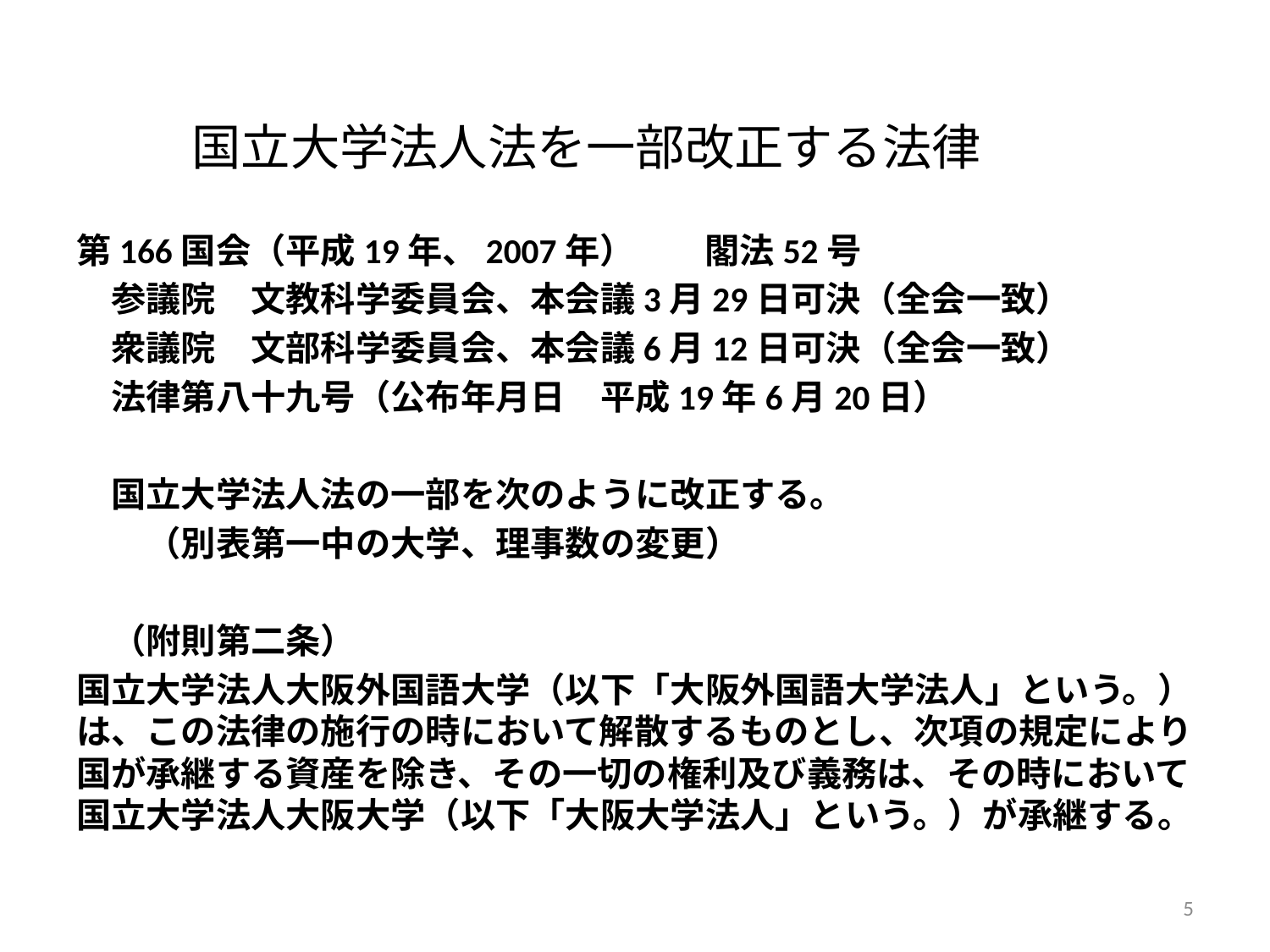

# 国立大学法人法を一部改正する法律
第166国会（平成19年、2007年）　　閣法52号
　参議院　文教科学委員会、本会議3月29日可決（全会一致）
　衆議院　文部科学委員会、本会議6月12日可決（全会一致）
　法律第八十九号（公布年月日　平成19年6月20日）

　国立大学法人法の一部を次のように改正する。
　　（別表第一中の大学、理事数の変更）

　（附則第二条）
国立大学法人大阪外国語大学（以下「大阪外国語大学法人」という。）は、この法律の施行の時において解散するものとし、次項の規定により国が承継する資産を除き、その一切の権利及び義務は、その時において国立大学法人大阪大学（以下「大阪大学法人」という。）が承継する。
5